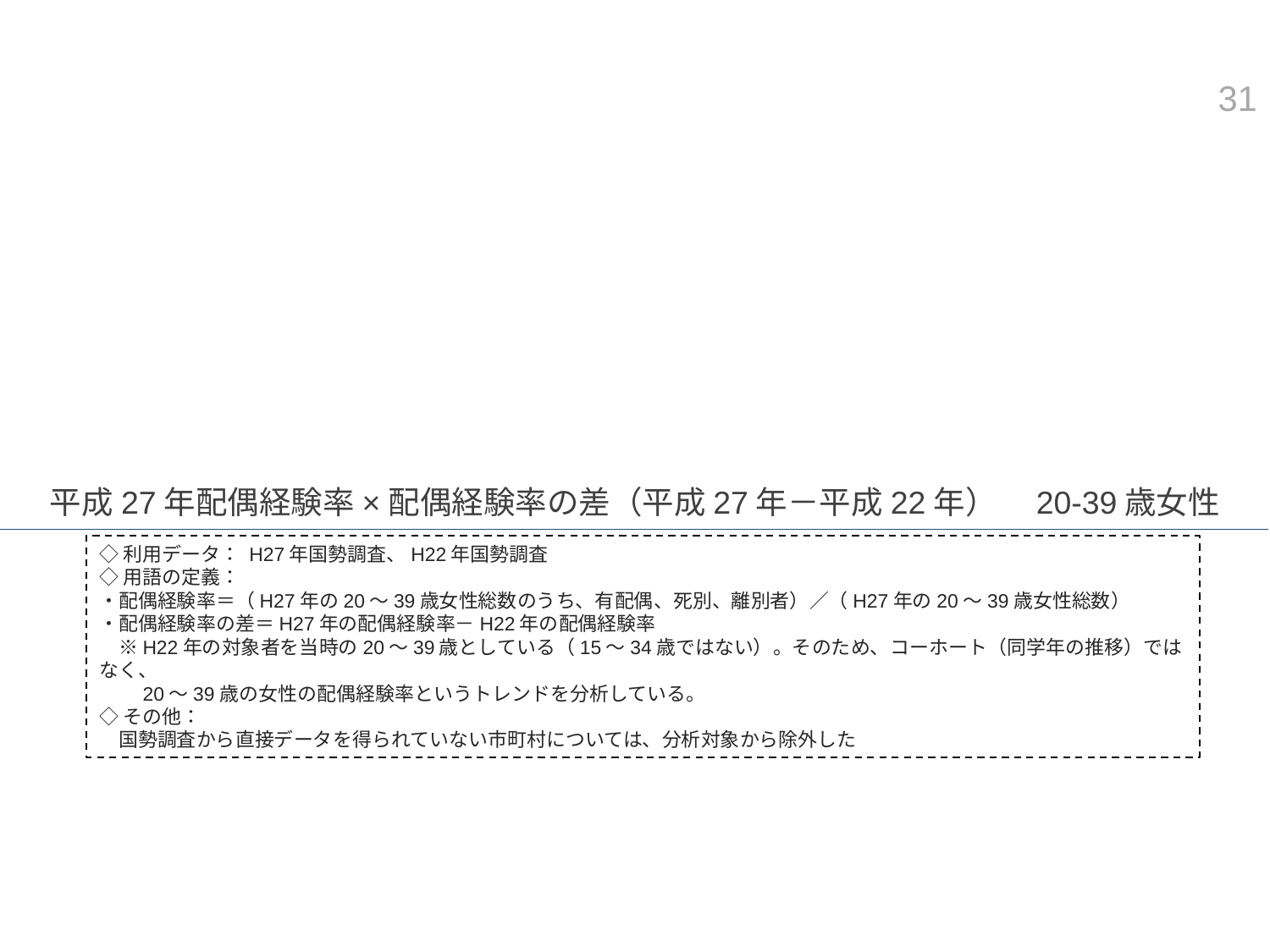

31
# 平成27年配偶経験率×配偶経験率の差（平成27年－平成22年）　20-39歳女性
◇利用データ： H27年国勢調査、H22年国勢調査
◇用語の定義：
・配偶経験率＝（H27年の20～39歳女性総数のうち、有配偶、死別、離別者）／（H27年の20～39歳女性総数）
・配偶経験率の差＝H27年の配偶経験率－H22年の配偶経験率
　※H22年の対象者を当時の20～39歳としている（15～34歳ではない）。そのため、コーホート（同学年の推移）ではなく、
　　20～39歳の女性の配偶経験率というトレンドを分析している。
◇その他：
　国勢調査から直接データを得られていない市町村については、分析対象から除外した